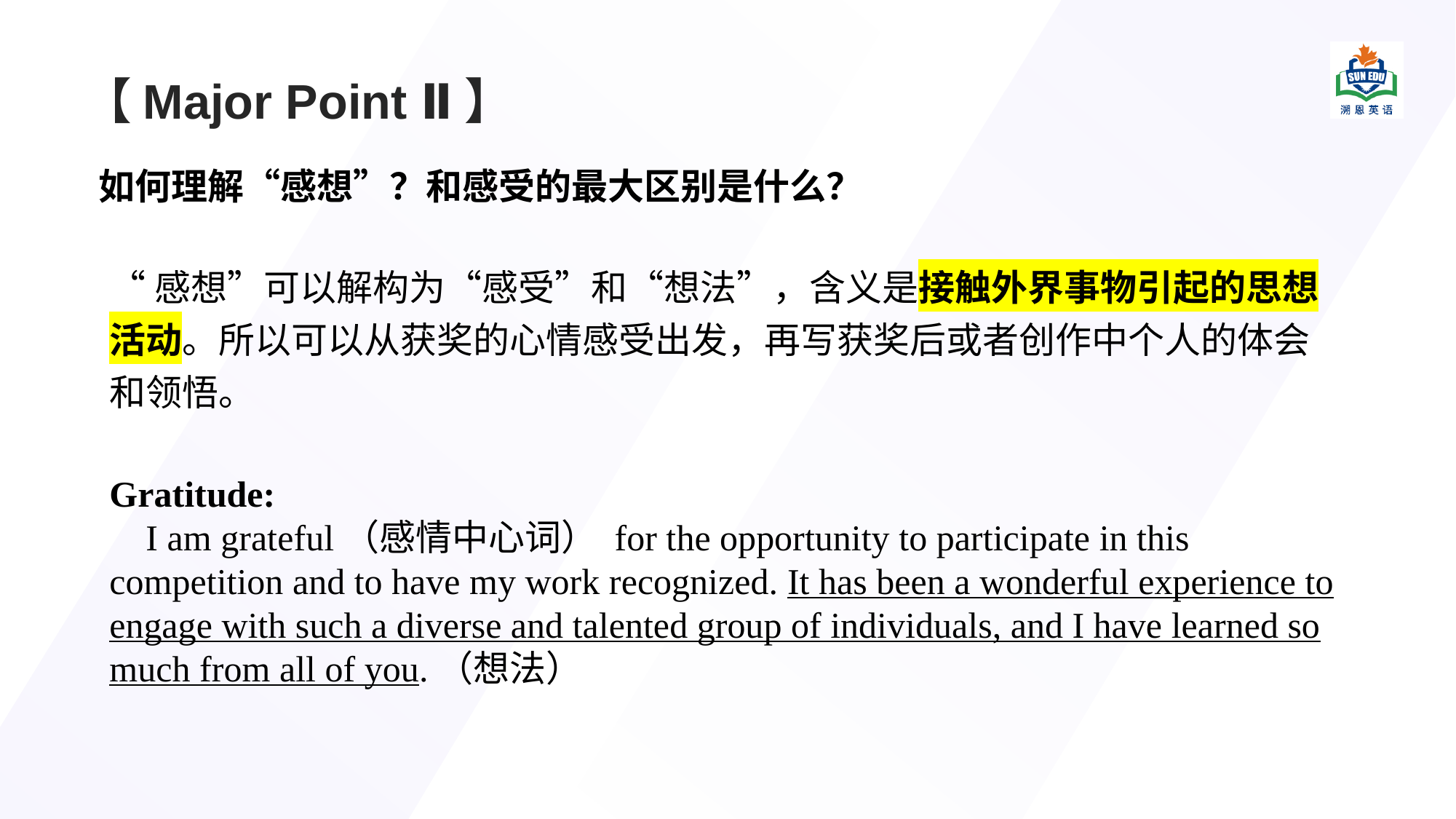

# 【Major Point Ⅱ】
如何理解“感想”？和感受的最大区别是什么？
“感想”可以解构为“感受”和“想法”，含义是接触外界事物引起的思想活动。所以可以从获奖的心情感受出发，再写获奖后或者创作中个人的体会和领悟。
Gratitude:
    I am grateful（感情中心词） for the opportunity to participate in this competition and to have my work recognized. It has been a wonderful experience to engage with such a diverse and talented group of individuals, and I have learned so much from all of you.（想法）